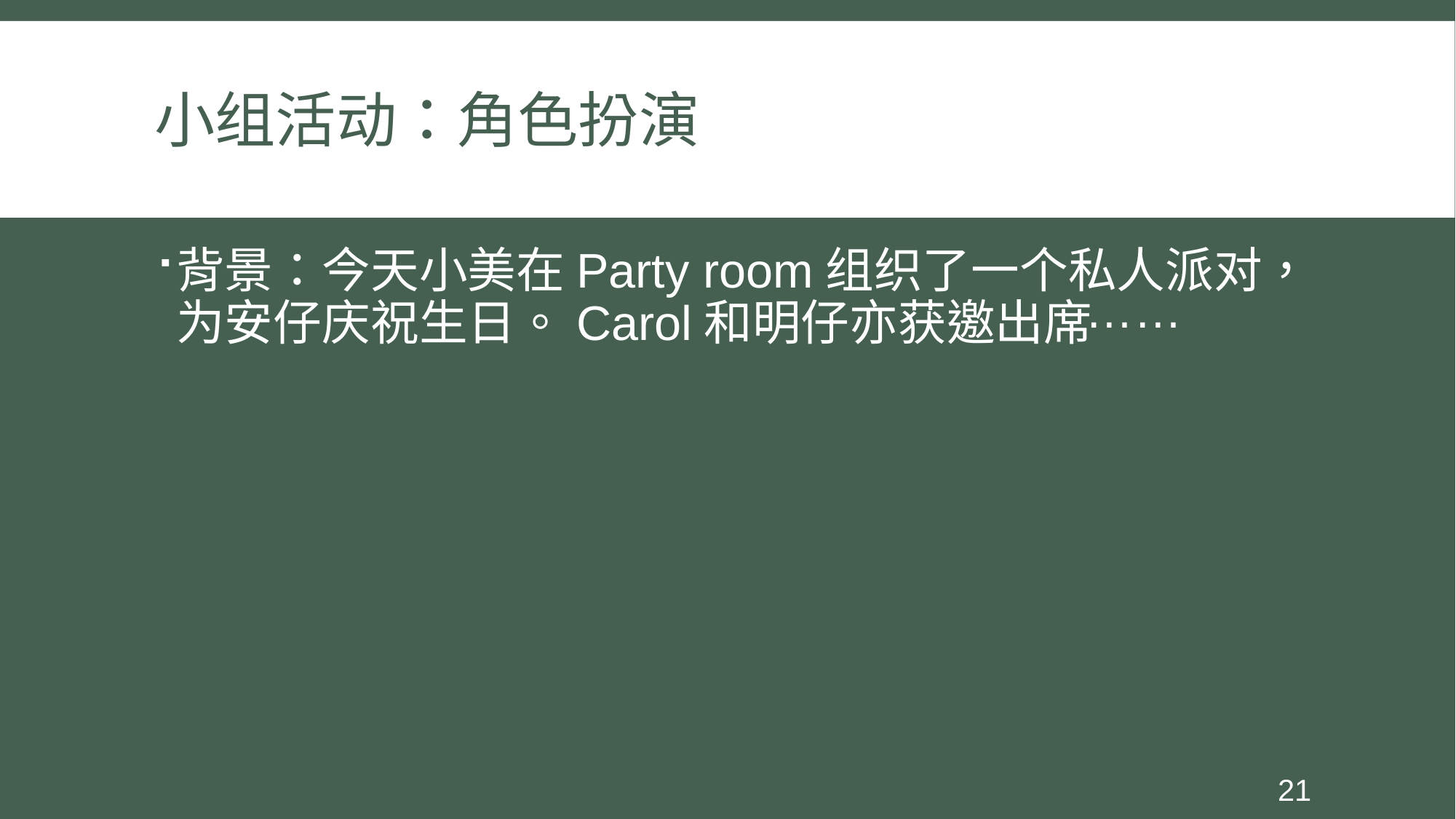

# 小组活动：角色扮演
背景：今天小美在Party room组织了一个私人派对，为安仔庆祝生日。Carol和明仔亦获邀出席
……
21